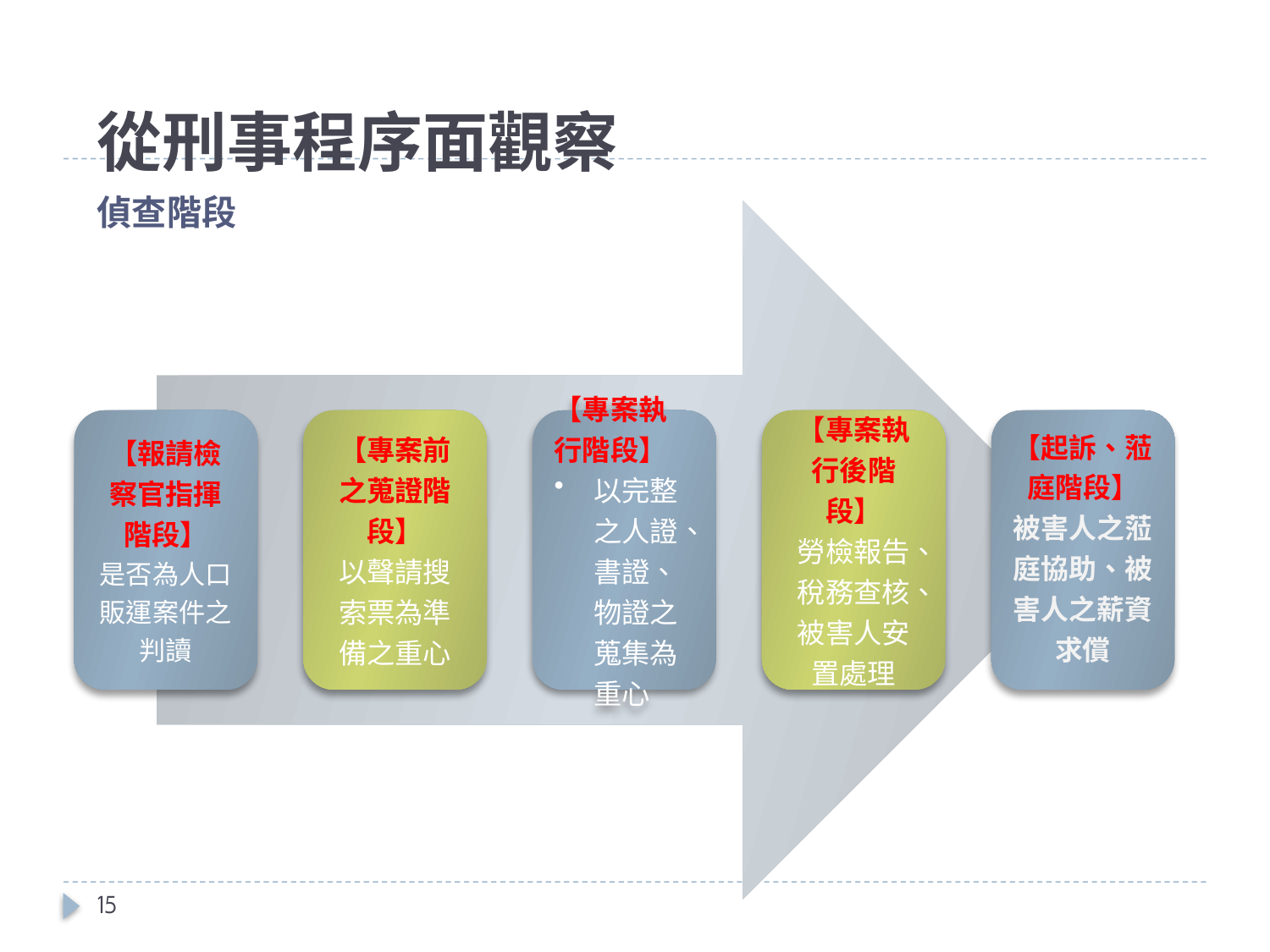

從刑事程序面觀察
偵查階段
【報請檢察官指揮階段】
是否為人口販運案件之判讀
【專案前之蒐證階段】
【專案執行階段】
以完整之人證、書證、物證之蒐集為重心
【專案執行後階段】
勞檢報告、稅務查核、被害人安置處理
以聲請搜索票為準備之重心
【起訴、蒞庭階段】
被害人之蒞庭協助、被害人之薪資求償
15